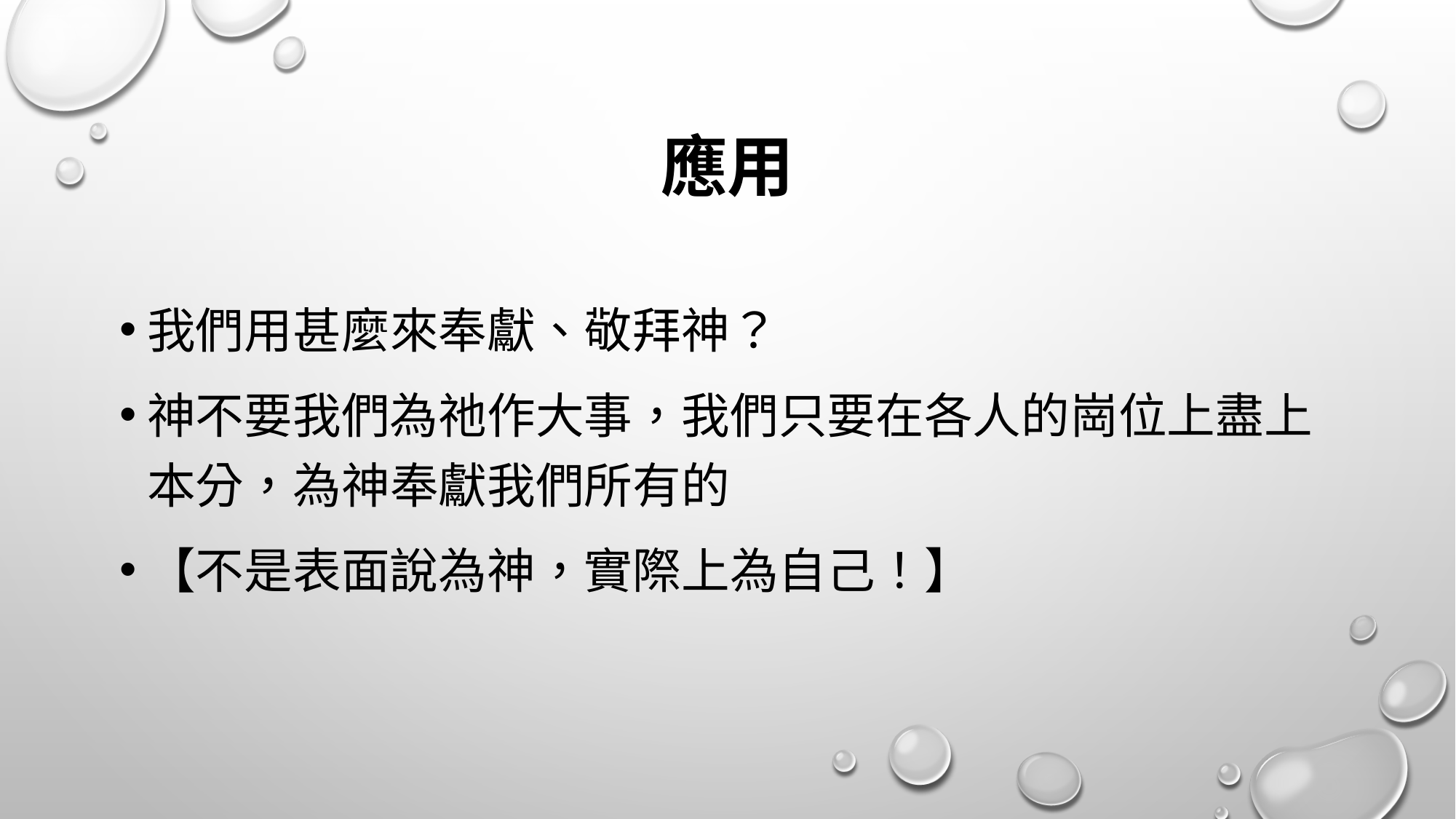

# 應用
我們用甚麼來奉獻、敬拜神？
神不要我們為祂作大事，我們只要在各人的崗位上盡上本分，為神奉獻我們所有的
【不是表面說為神，實際上為自己！】